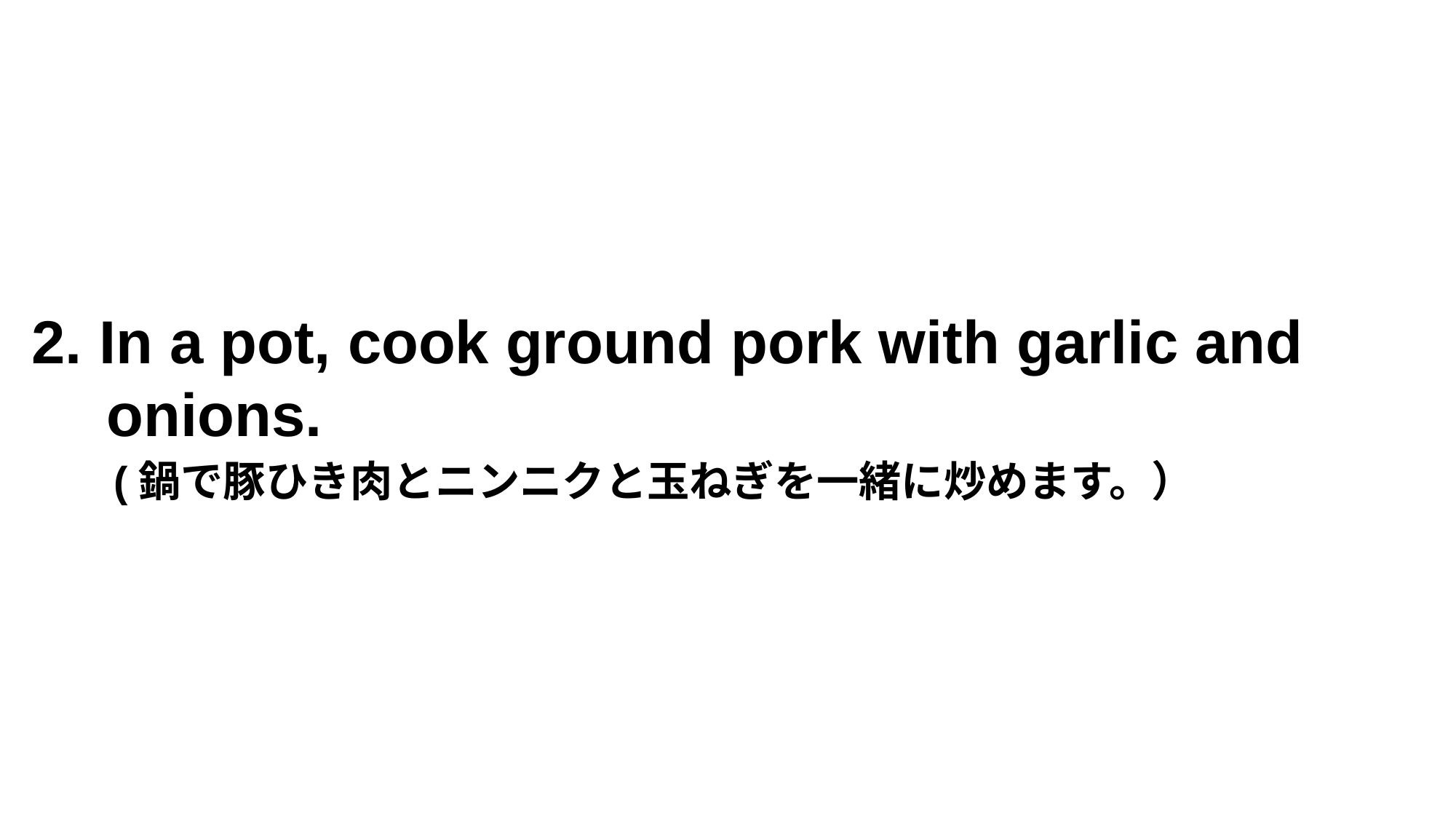

2. In a pot, cook ground pork with garlic and
　onions.
　  (鍋で豚ひき肉とニンニクと玉ねぎを一緒に炒めます。）